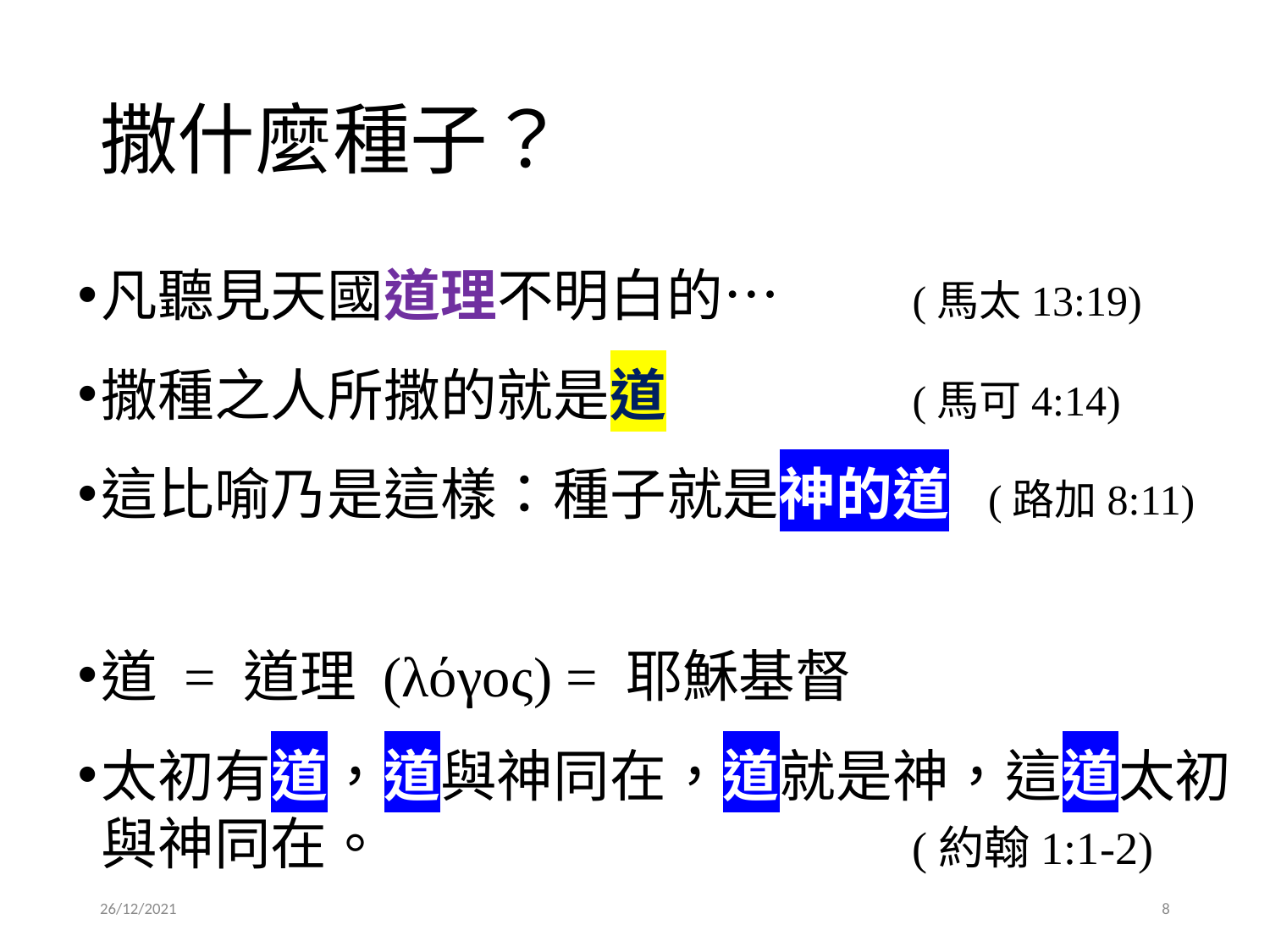

# 撒什麼種子？
凡聽見天國道理不明白的…	(馬太13:19)
撒種之人所撒的就是道	(馬可4:14)
這比喻乃是這樣：種子就是神的道  (路加8:11)

道 = 道理 (λόγος) = 耶穌基督
太初有道，道與神同在，道就是神，這道太初與神同在。	(約翰1:1-2)
26/12/2021

8